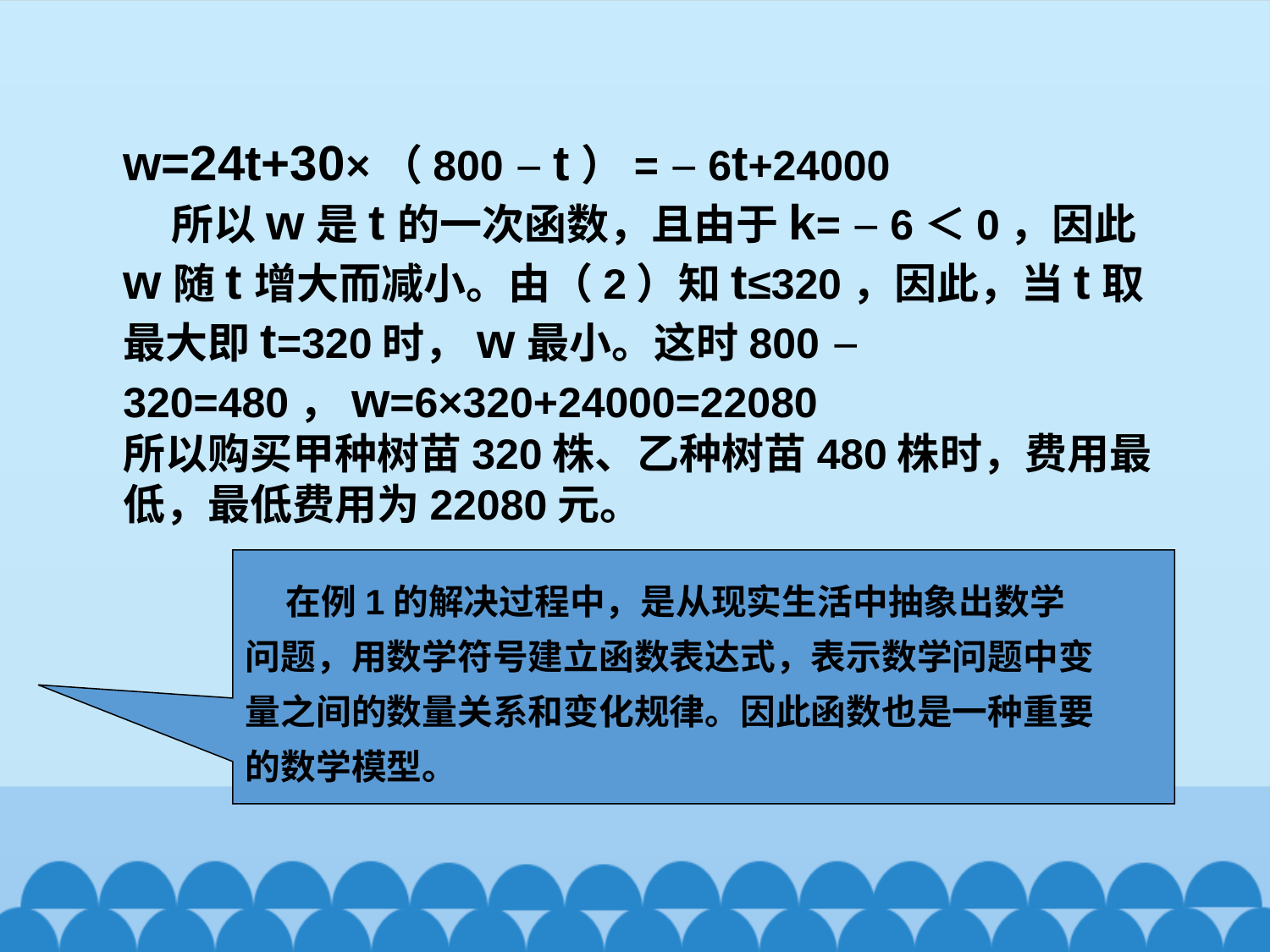

w=24t+30×（800－t）=－6t+24000
    所以w是t的一次函数，且由于k=－6＜0，因此w随t增大而减小。由（2）知t≤320，因此，当t取最大即t=320时，w最小。这时800－320=480，w=6×320+24000=22080
所以购买甲种树苗320株、乙种树苗480株时，费用最低，最低费用为22080元。
    在例1的解决过程中，是从现实生活中抽象出数学
问题，用数学符号建立函数表达式，表示数学问题中变
量之间的数量关系和变化规律。因此函数也是一种重要
的数学模型。